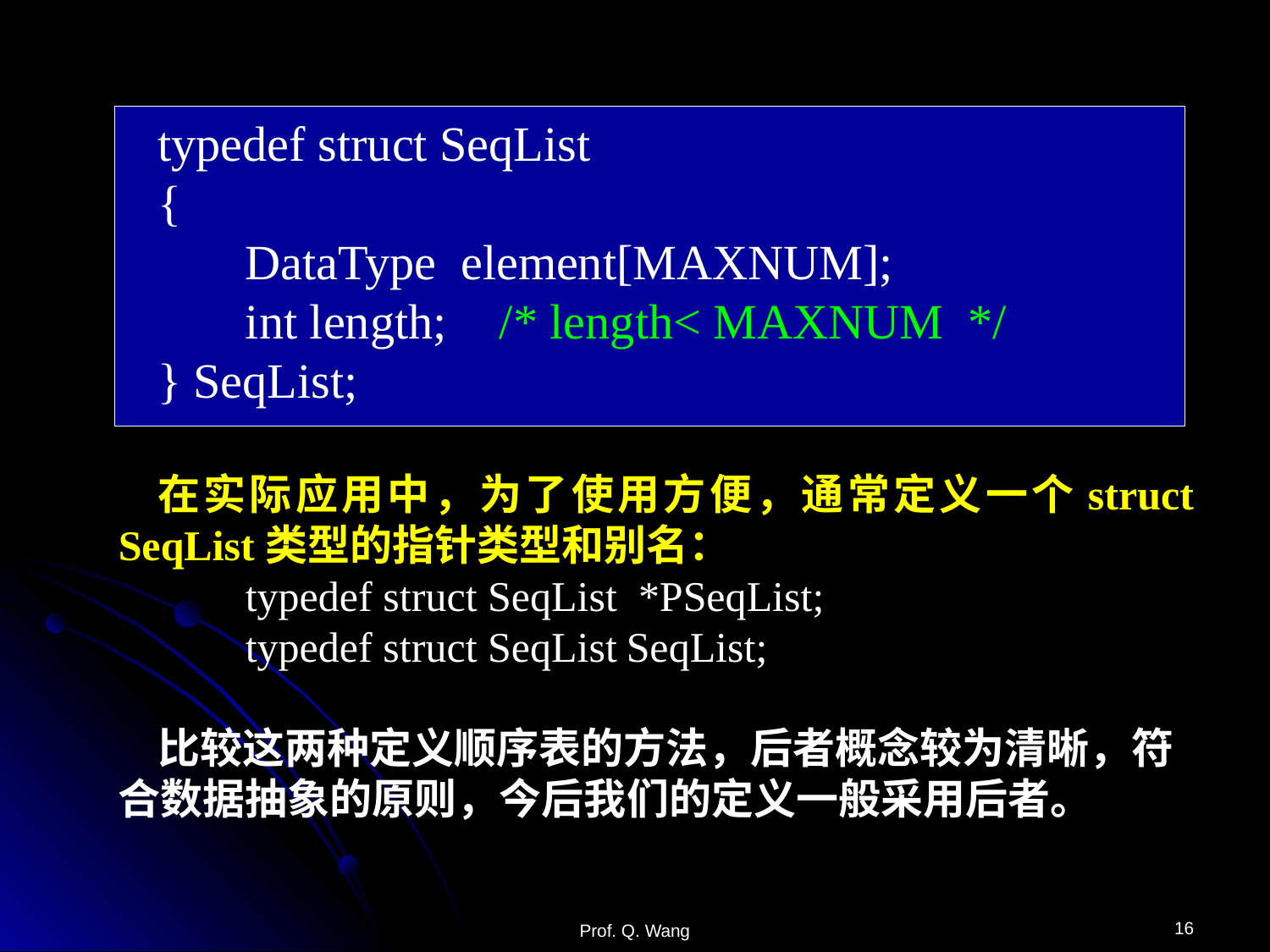

typedef struct SeqList
{
	DataType  element[MAXNUM];
	int length; 	/* length< MAXNUM  */
} SeqList;

在实际应用中，为了使用方便，通常定义一个struct SeqList类型的指针类型和别名：
	typedef struct SeqList  *PSeqList;
	typedef struct SeqList	SeqList;

比较这两种定义顺序表的方法，后者概念较为清晰，符合数据抽象的原则，今后我们的定义一般采用后者。

16

Prof. Q. Wang